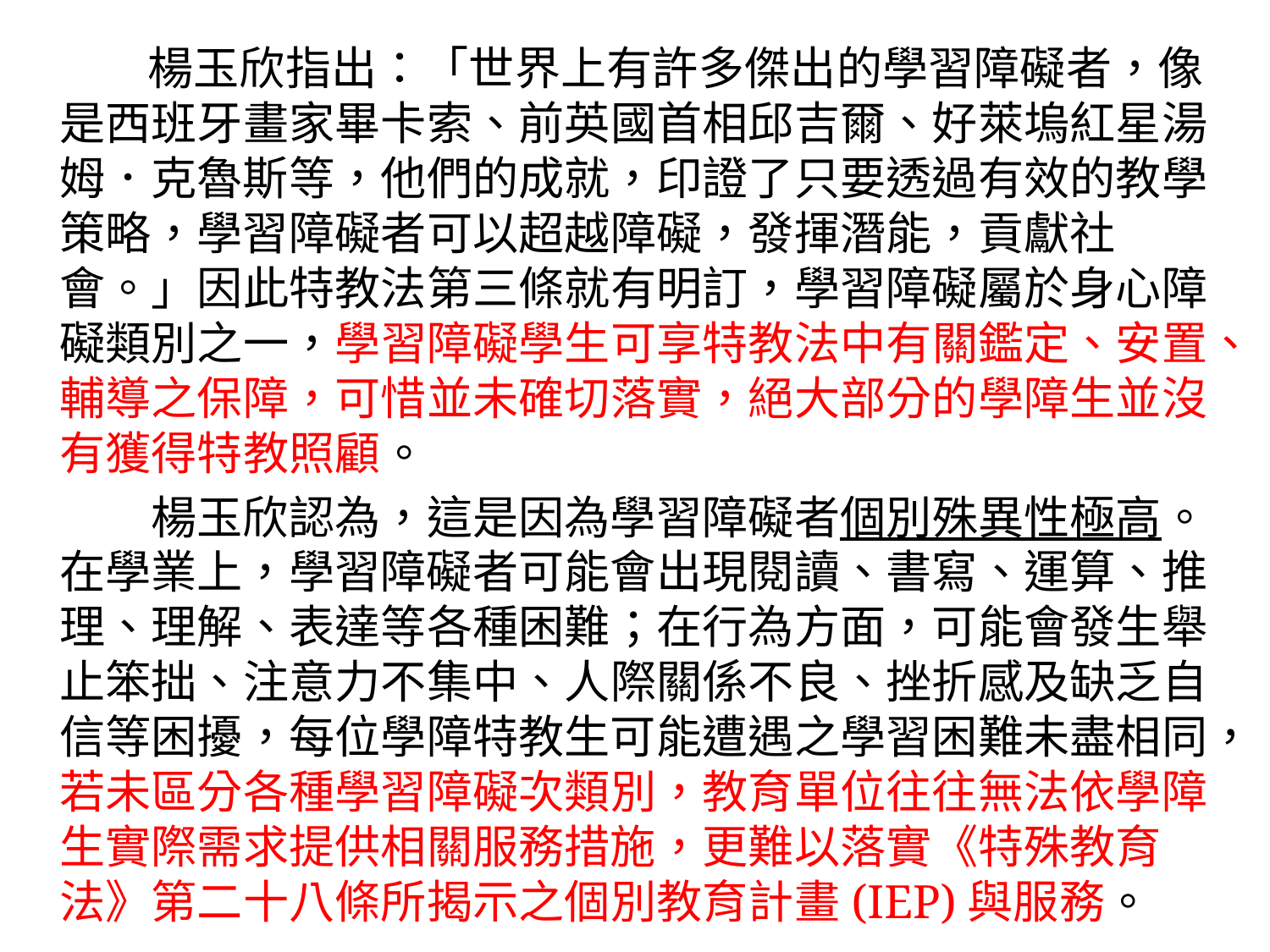

楊玉欣指出：「世界上有許多傑出的學習障礙者，像是西班牙畫家畢卡索、前英國首相邱吉爾、好萊塢紅星湯姆．克魯斯等，他們的成就，印證了只要透過有效的教學策略，學習障礙者可以超越障礙，發揮潛能，貢獻社會。」因此特教法第三條就有明訂，學習障礙屬於身心障礙類別之一，學習障礙學生可享特教法中有關鑑定、安置、輔導之保障，可惜並未確切落實，絕大部分的學障生並沒有獲得特教照顧。
　　楊玉欣認為，這是因為學習障礙者個別殊異性極高。在學業上，學習障礙者可能會出現閱讀、書寫、運算、推理、理解、表達等各種困難；在行為方面，可能會發生舉止笨拙、注意力不集中、人際關係不良、挫折感及缺乏自信等困擾，每位學障特教生可能遭遇之學習困難未盡相同，若未區分各種學習障礙次類別，教育單位往往無法依學障生實際需求提供相關服務措施，更難以落實《特殊教育法》第二十八條所揭示之個別教育計畫(IEP)與服務。